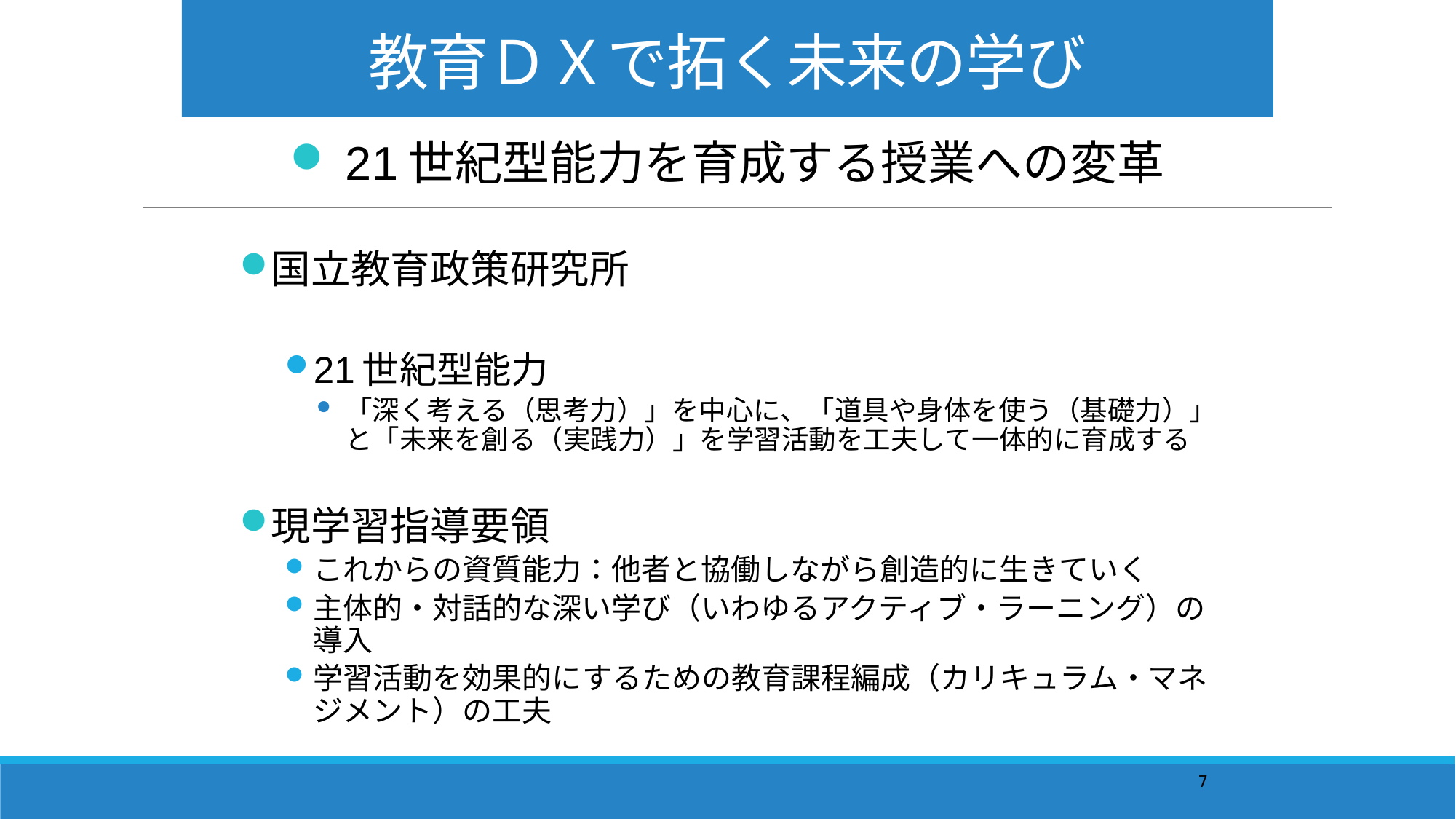

# 教育ＤＸで拓く未来の学び
21世紀型能力を育成する授業への変革

国立教育政策研究所

21世紀型能力
「深く考える（思考力）」を中心に、「道具や身体を使う（基礎力）」と「未来を創る（実践力）」を学習活動を工夫して一体的に育成する

現学習指導要領
これからの資質能力：他者と協働しながら創造的に生きていく
主体的・対話的な深い学び（いわゆるアクティブ・ラーニング）の導入
学習活動を効果的にするための教育課程編成（カリキュラム・マネジメント）の工夫

7